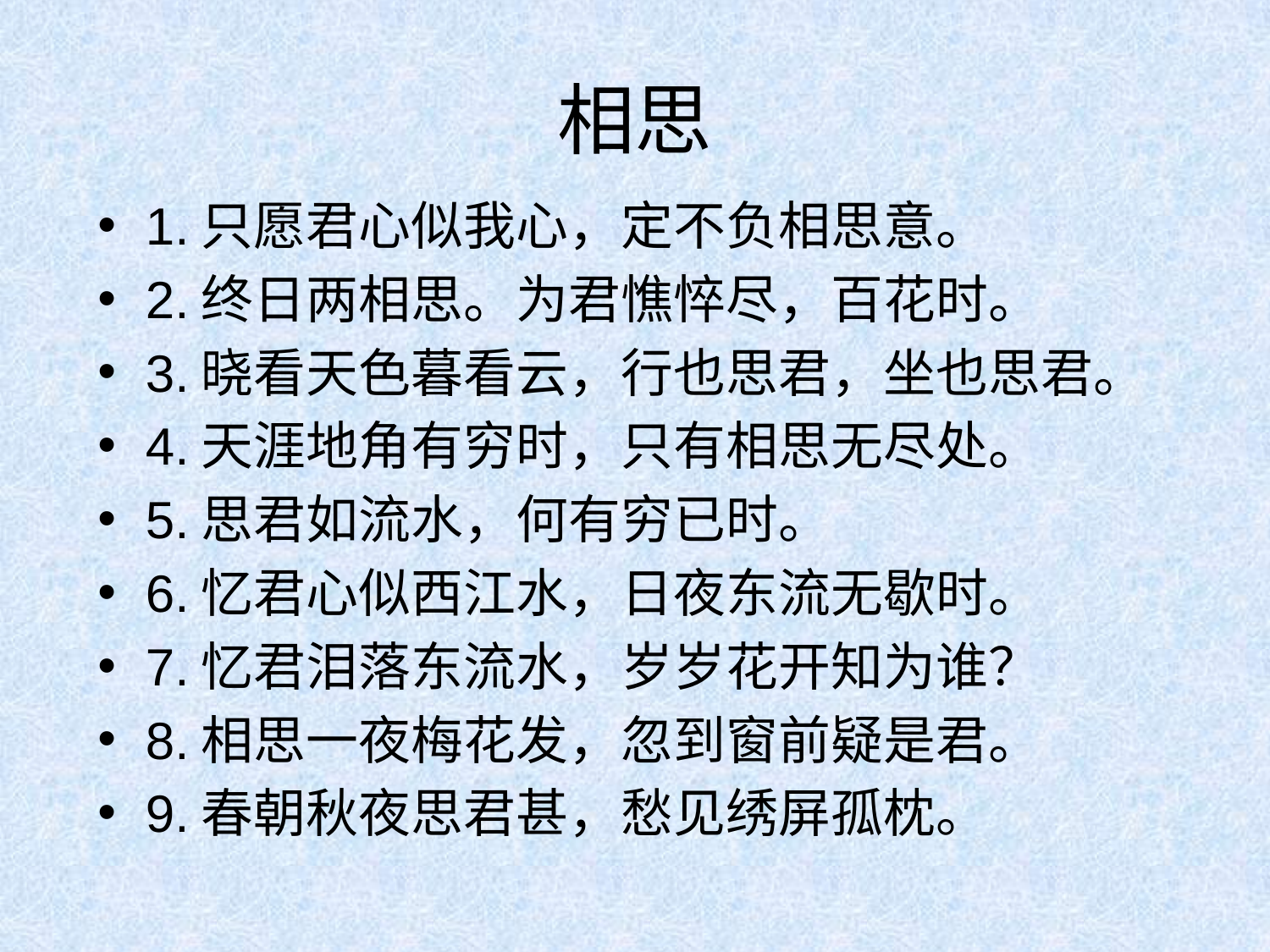

# 相思
1.只愿君心似我心，定不负相思意。
2.终日两相思。为君憔悴尽，百花时。
3.晓看天色暮看云，行也思君，坐也思君。
4.天涯地角有穷时，只有相思无尽处。
5.思君如流水，何有穷已时。
6.忆君心似西江水，日夜东流无歇时。
7.忆君泪落东流水，岁岁花开知为谁？
8.相思一夜梅花发，忽到窗前疑是君。
9.春朝秋夜思君甚，愁见绣屏孤枕。